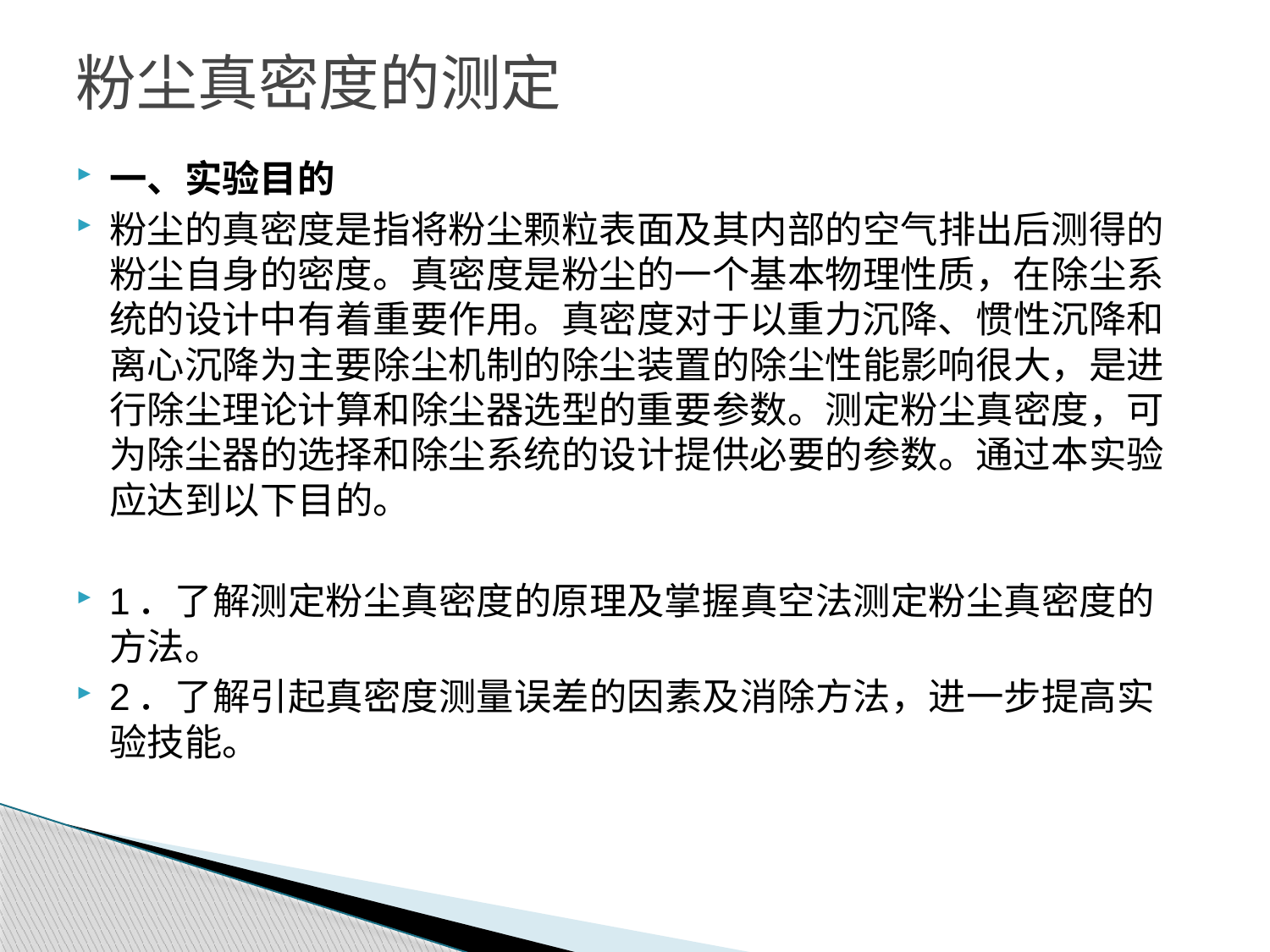

# 粉尘真密度的测定
一、实验目的
粉尘的真密度是指将粉尘颗粒表面及其内部的空气排出后测得的粉尘自身的密度。真密度是粉尘的一个基本物理性质，在除尘系统的设计中有着重要作用。真密度对于以重力沉降、惯性沉降和离心沉降为主要除尘机制的除尘装置的除尘性能影响很大，是进行除尘理论计算和除尘器选型的重要参数。测定粉尘真密度，可为除尘器的选择和除尘系统的设计提供必要的参数。通过本实验应达到以下目的。

1．了解测定粉尘真密度的原理及掌握真空法测定粉尘真密度的方法。
2．了解引起真密度测量误差的因素及消除方法，进一步提高实验技能。